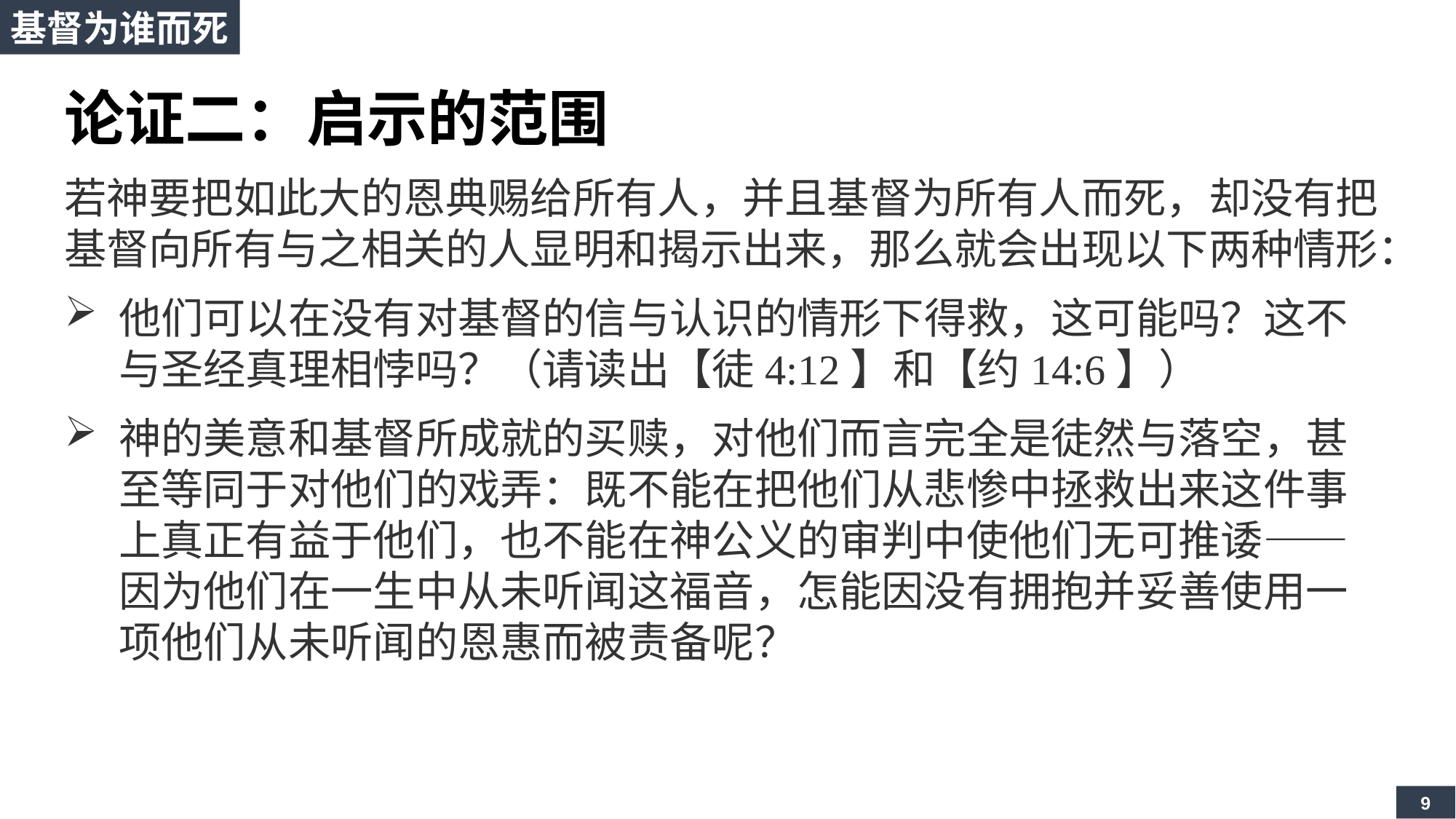

基督为谁而死
论证二：启示的范围
若神要把如此大的恩典赐给所有人，并且基督为所有人而死，却没有把基督向所有与之相关的人显明和揭示出来，那么就会出现以下两种情形：
他们可以在没有对基督的信与认识的情形下得救，这可能吗？这不与圣经真理相悖吗？（请读出【徒4:12】和【约14:6】）
神的美意和基督所成就的买赎，对他们而言完全是徒然与落空，甚至等同于对他们的戏弄：既不能在把他们从悲惨中拯救出来这件事上真正有益于他们，也不能在神公义的审判中使他们无可推诿——因为他们在一生中从未听闻这福音，怎能因没有拥抱并妥善使用一项他们从未听闻的恩惠而被责备呢？
9